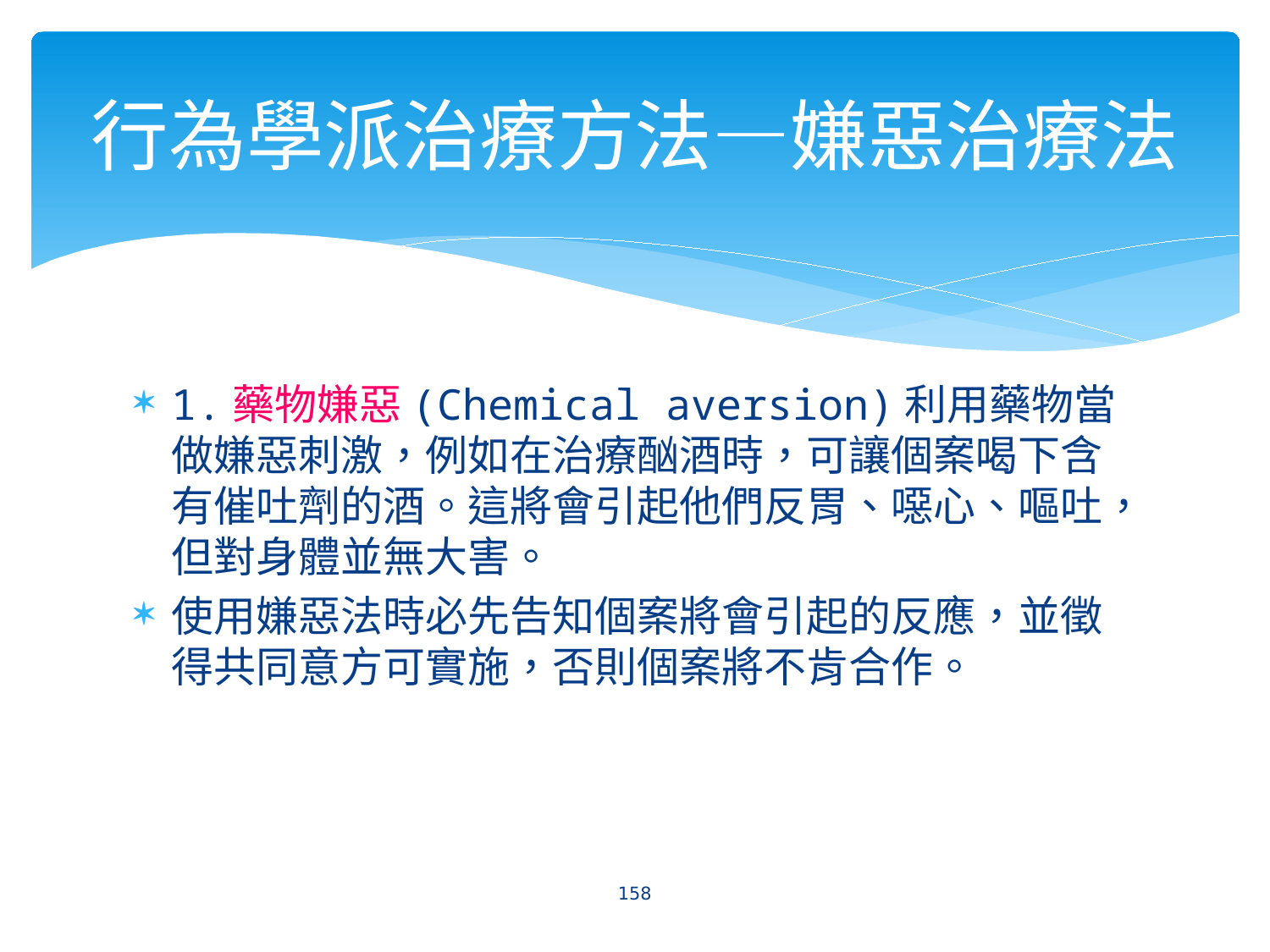

# 行為學派治療方法—嫌惡治療法
1.藥物嫌惡(Chemical aversion)利用藥物當做嫌惡刺激，例如在治療酗酒時，可讓個案喝下含有催吐劑的酒。這將會引起他們反胃、噁心、嘔吐，但對身體並無大害。
使用嫌惡法時必先告知個案將會引起的反應，並徵得共同意方可實施，否則個案將不肯合作。
158